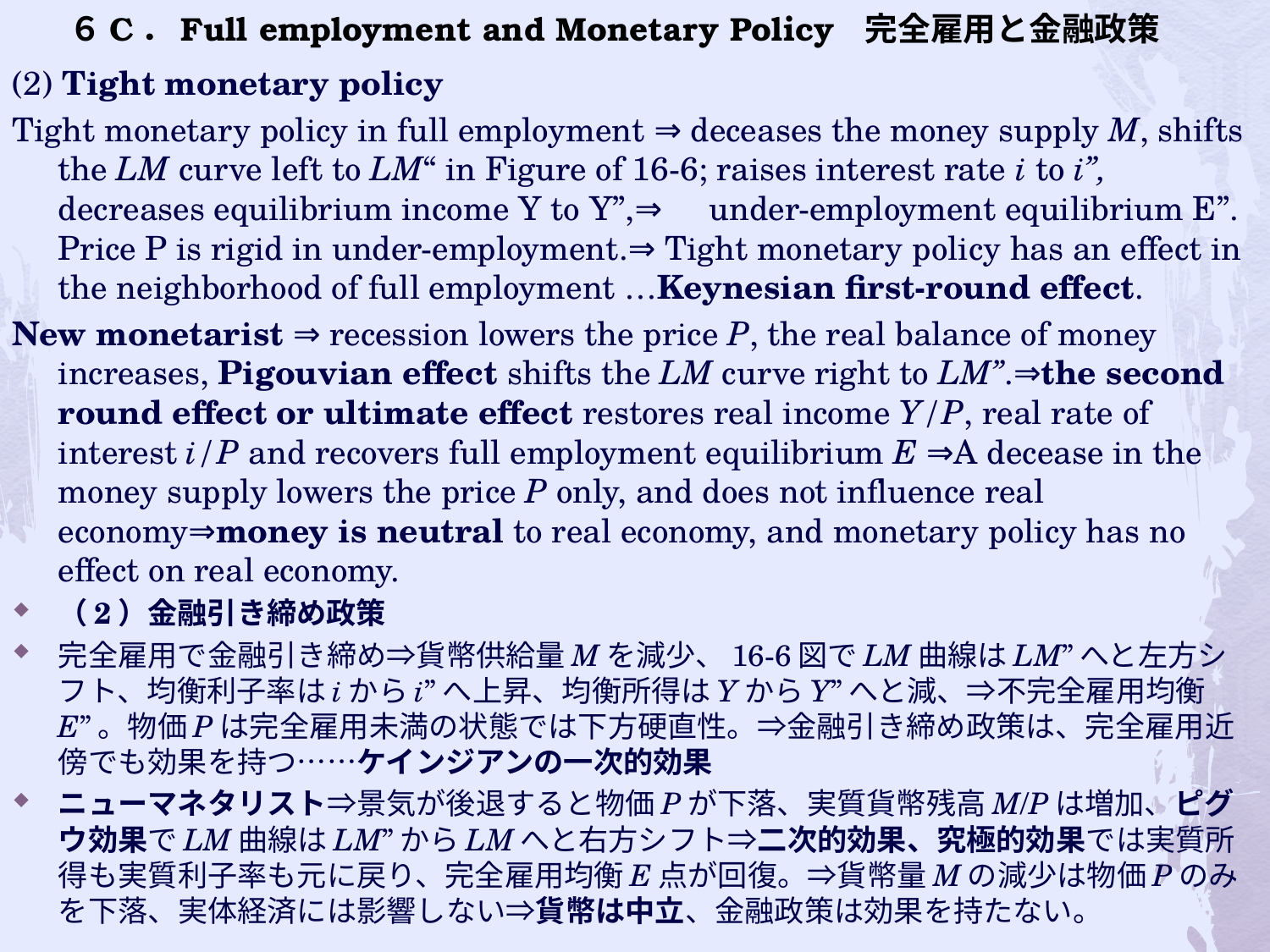

# ６C．Full employment and Monetary Policy  完全雇用と金融政策
(2) Tight monetary policy
Tight monetary policy in full employment ⇒ deceases the money supply M, shifts the LM curve left to LM“ in Figure of 16-6; raises interest rate i to i”, decreases equilibrium income Y to Y”,⇒　under-employment equilibrium E”. Price P is rigid in under-employment.⇒ Tight monetary policy has an effect in the neighborhood of full employment …Keynesian first-round effect.
New monetarist ⇒ recession lowers the price P, the real balance of money increases, Pigouvian effect shifts the LM curve right to LM”.⇒the second round effect or ultimate effect restores real income Y/P, real rate of interest i/P and recovers full employment equilibrium E ⇒A decease in the money supply lowers the price P only, and does not influence real economy⇒money is neutral to real economy, and monetary policy has no effect on real economy.
（2）金融引き締め政策
完全雇用で金融引き締め⇒貨幣供給量Mを減少、16-6図でLM曲線はLM”へと左方シフト、均衡利子率はiからi”へ上昇、均衡所得はYからY”へと減、⇒不完全雇用均衡E”。物価Pは完全雇用未満の状態では下方硬直性。⇒金融引き締め政策は、完全雇用近傍でも効果を持つ……ケインジアンの一次的効果
ニューマネタリスト⇒景気が後退すると物価Pが下落、実質貨幣残高M/Pは増加、ピグウ効果でLM曲線はLM”からLMへと右方シフト⇒二次的効果、究極的効果では実質所得も実質利子率も元に戻り、完全雇用均衡E点が回復。⇒貨幣量Mの減少は物価Pのみを下落、実体経済には影響しない⇒貨幣は中立、金融政策は効果を持たない。